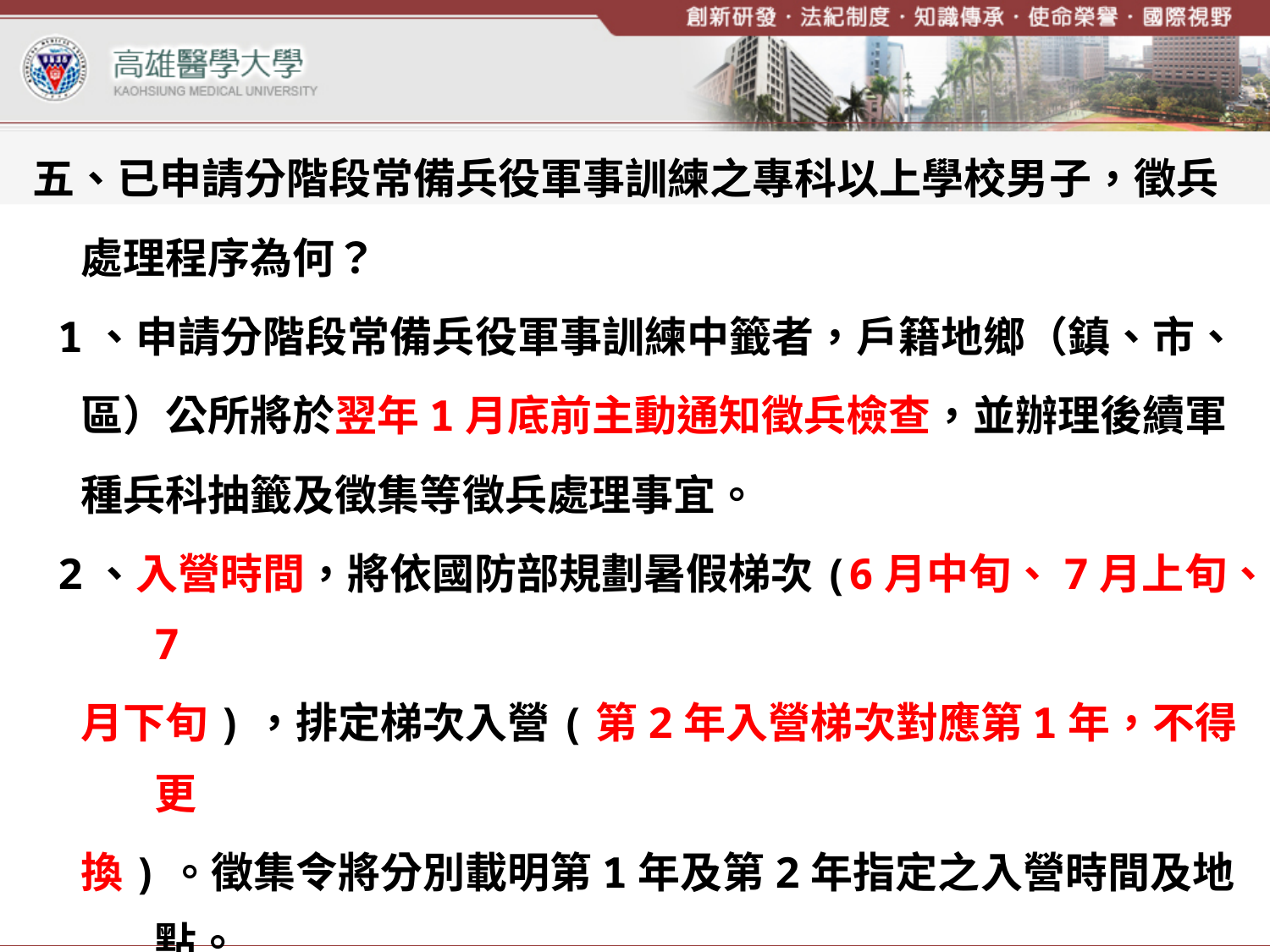

五、已申請分階段常備兵役軍事訓練之專科以上學校男子，徵兵
    處理程序為何？
 1、申請分階段常備兵役軍事訓練中籤者，戶籍地鄉（鎮、市、
    區）公所將於翌年1月底前主動通知徵兵檢查，並辦理後續軍
    種兵科抽籤及徵集等徵兵處理事宜。
 2、入營時間，將依國防部規劃暑假梯次(6月中旬、7月上旬、7
    月下旬)，排定梯次入營(第2年入營梯次對應第1年，不得更
    換)。徵集令將分別載明第1年及第2年指定之入營時間及地點。